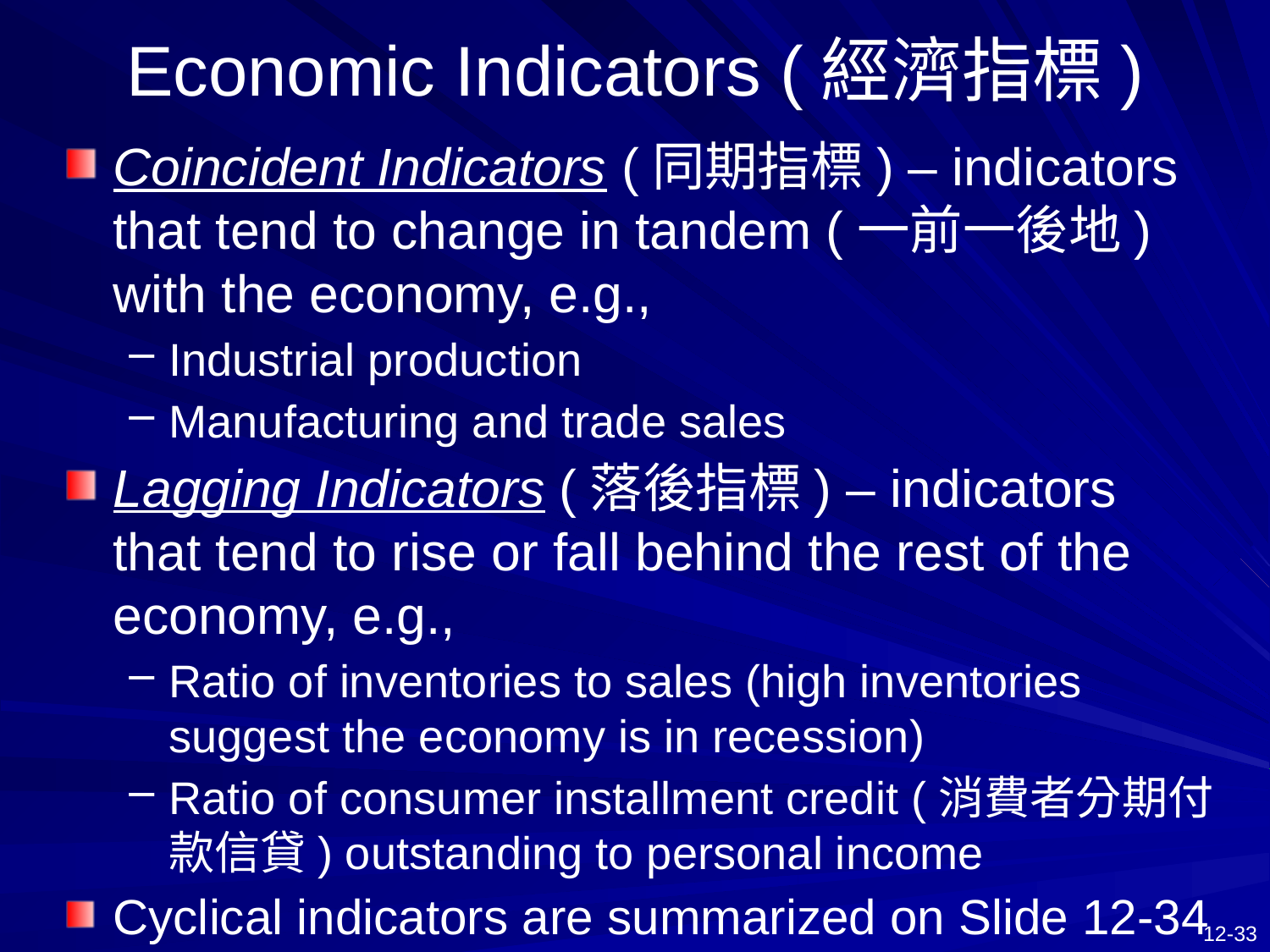

# Economic Indicators (經濟指標)
Coincident Indicators (同期指標) – indicators that tend to change in tandem (一前一後地) with the economy, e.g.,
Industrial production
Manufacturing and trade sales
Lagging Indicators (落後指標) – indicators that tend to rise or fall behind the rest of the economy, e.g.,
Ratio of inventories to sales (high inventories suggest the economy is in recession)
Ratio of consumer installment credit (消費者分期付款信貸) outstanding to personal income
Cyclical indicators are summarized on Slide 12-34